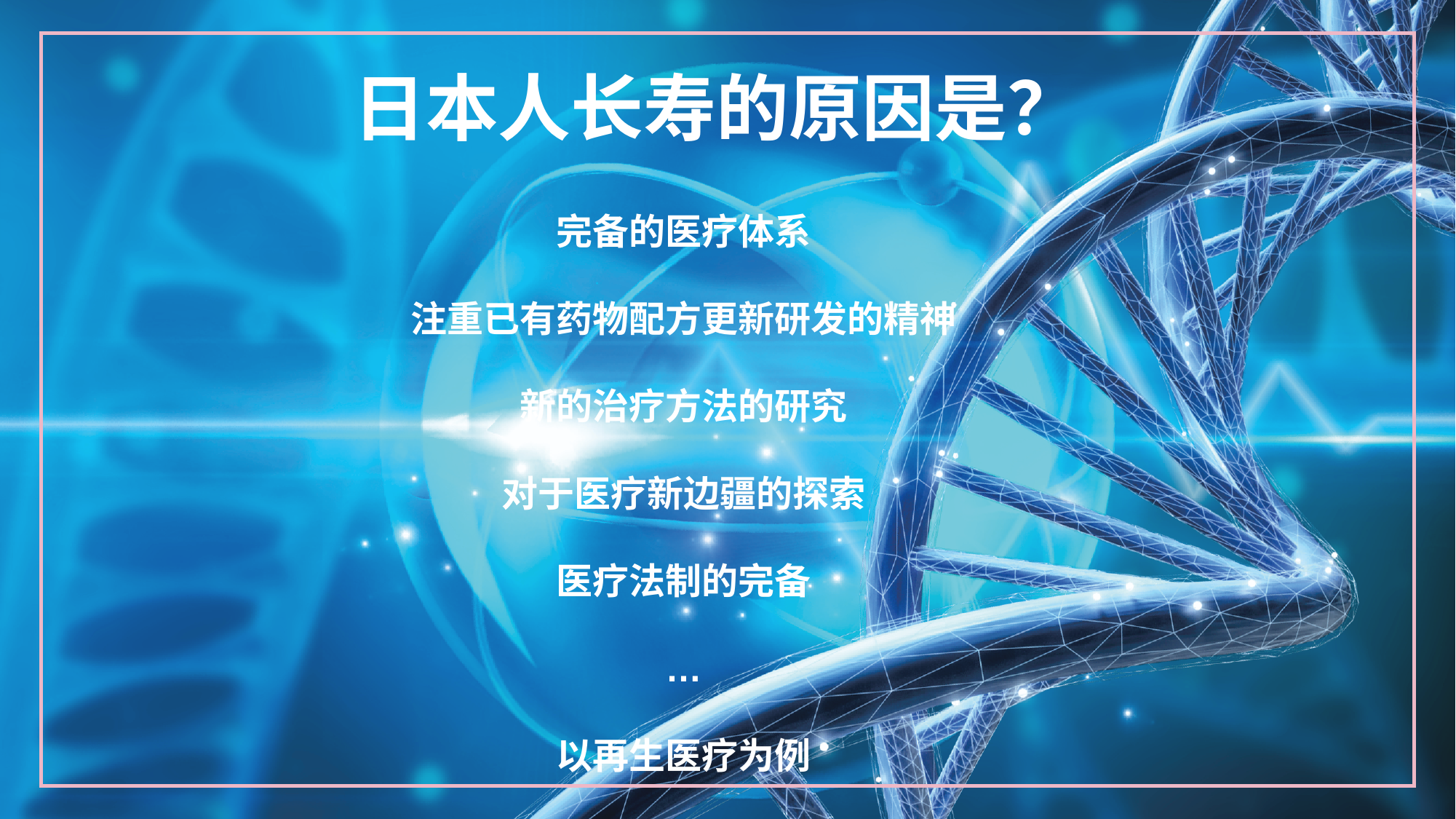

日本人长寿的原因是？

完备的医疗体系
注重已有药物配方更新研发的精神
新的治疗方法的研究
对于医疗新边疆的探索
医疗法制的完备
…
以再生医疗为例